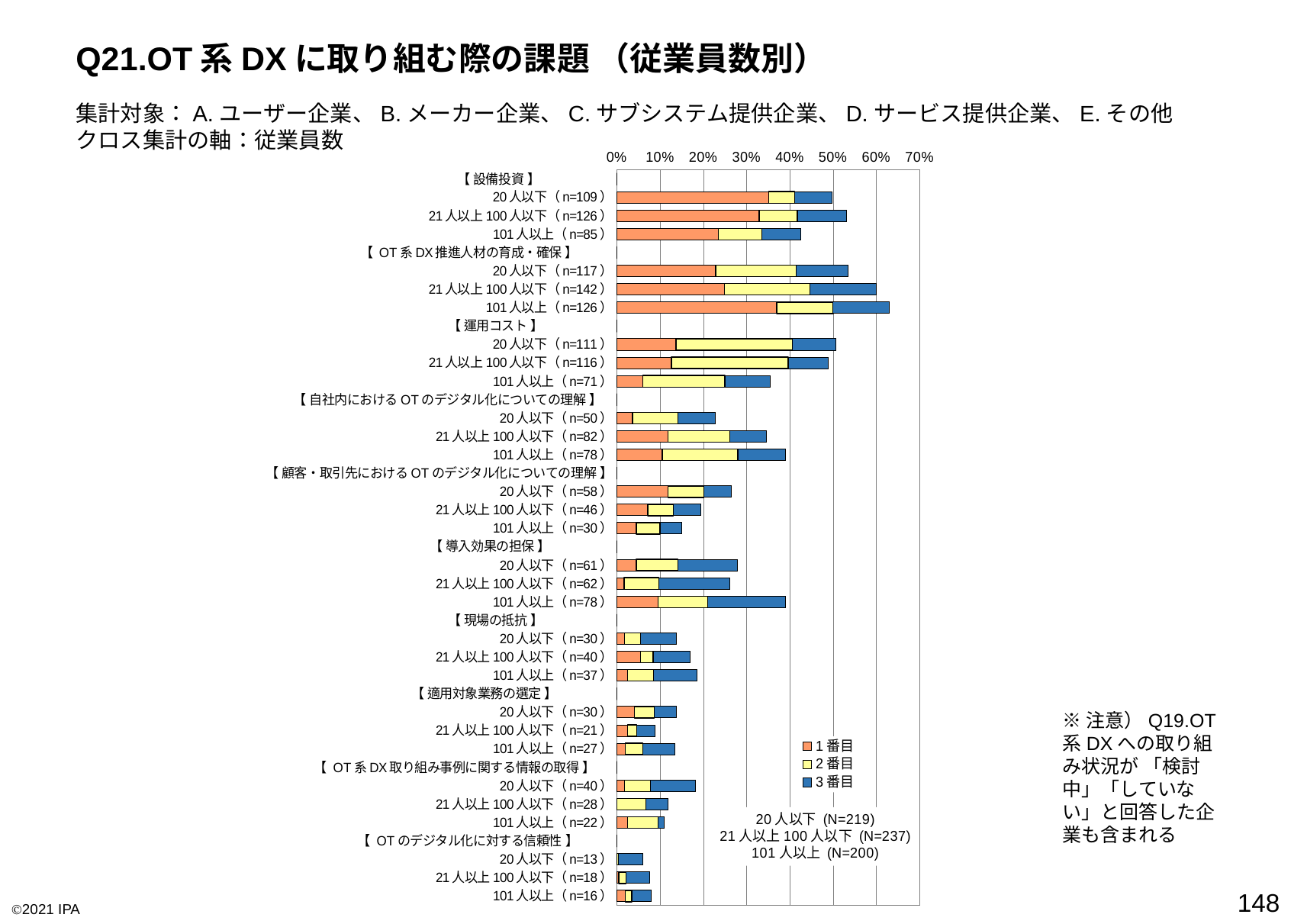

Q21.OT系DXに取り組む際の課題 （従業員数別）
集計対象：A.ユーザー企業、B.メーカー企業、C.サブシステム提供企業、D.サービス提供企業、E.その他
クロス集計の軸：従業員数

### Chart:

| Category | 1番目 | 2番目 | 3番目 |
|---|---|---|---|
| 【 設備投資 】                      | 0.0 | 0.0 | 0.0 |
| 20人以下（n=109） | 0.3515981735159817 | 0.0593607305936073 | 0.0867579908675799 |
| 21人以上100人以下（n=126） | 0.3291139240506329 | 0.08860759493670886 | 0.11392405063291139 |
| 101人以上（n=85） | 0.235 | 0.1 | 0.09 |
| 【 OT系DX推進人材の育成・確保 】           | 0.0 | 0.0 | 0.0 |
| 20人以下（n=117） | 0.228310502283105 | 0.1872146118721461 | 0.1187214611872146 |
| 21人以上100人以下（n=142） | 0.2489451476793249 | 0.19831223628691982 | 0.1518987341772152 |
| 101人以上（n=126） | 0.37 | 0.13 | 0.13 |
| 【 運用コスト 】                     | 0.0 | 0.0 | 0.0 |
| 20人以下（n=111） | 0.136986301369863 | 0.2694063926940639 | 0.1004566210045662 |
| 21人以上100人以下（n=116） | 0.12658227848101267 | 0.270042194092827 | 0.09282700421940929 |
| 101人以上（n=71） | 0.06 | 0.19 | 0.105 |
| 【 自社内におけるOTのデジタル化についての理解 】    | 0.0 | 0.0 | 0.0 |
| 20人以下（n=50） | 0.0365296803652968 | 0.1050228310502283 | 0.0867579908675799 |
| 21人以上100人以下（n=82） | 0.11814345991561181 | 0.14345991561181434 | 0.08438818565400844 |
| 101人以上（n=78） | 0.105 | 0.175 | 0.11 |
| 【 顧客・取引先におけるOTのデジタル化についての理解 】 | 0.0 | 0.0 | 0.0 |
| 20人以下（n=58） | 0.1187214611872146 | 0.0821917808219178 | 0.0639269406392694 |
| 21人以上100人以下（n=46） | 0.07172995780590717 | 0.05907172995780591 | 0.06329113924050633 |
| 101人以上（n=30） | 0.045 | 0.055 | 0.05 |
| 【 導入効果の担保 】                   | 0.0 | 0.0 | 0.0 |
| 20人以下（n=61） | 0.045662100456621 | 0.0958904109589041 | 0.136986301369863 |
| 21人以上100人以下（n=62） | 0.016877637130801686 | 0.08016877637130802 | 0.16455696202531644 |
| 101人以上（n=78） | 0.095 | 0.115 | 0.18 |
| 【 現場の抵抗 】                     | 0.0 | 0.0 | 0.0 |
| 20人以下（n=30） | 0.0182648401826484 | 0.0365296803652968 | 0.0821917808219178 |
| 21人以上100人以下（n=40） | 0.05485232067510549 | 0.029535864978902954 | 0.08438818565400844 |
| 101人以上（n=37） | 0.025 | 0.06 | 0.1 |
| 【 適用対象業務の選定 】                 | 0.0 | 0.0 | 0.0 |
| 20人以下（n=30） | 0.0410958904109589 | 0.045662100456621 | 0.0502283105022831 |
| 21人以上100人以下（n=21） | 0.02531645569620253 | 0.02109704641350211 | 0.04219409282700422 |
| 101人以上（n=27） | 0.02 | 0.04 | 0.075 |
| 【 OT系DX取り組み事例に関する情報の取得 】      | 0.0 | 0.0 | 0.0 |
| 20人以下（n=40） | 0.0182648401826484 | 0.0593607305936073 | 0.1050228310502283 |
| 21人以上100人以下（n=28） | 0.0 | 0.06751054852320675 | 0.05063291139240506 |
| 101人以上（n=22） | 0.025 | 0.07 | 0.015 |
| 【 OTのデジタル化に対する信頼性 】           | 0.0 | 0.0 | 0.0 |
| 20人以下（n=13） | 0.0 | 0.0045662100456621 | 0.0547945205479452 |
| 21人以上100人以下（n=18） | 0.004219409282700422 | 0.016877637130801686 | 0.05485232067510549 |
| 101人以上（n=16） | 0.02 | 0.015 | 0.045 |
※注意）Q19.OT系DXへの取り組み状況が 「検討中」「していない」と回答した企業も含まれる